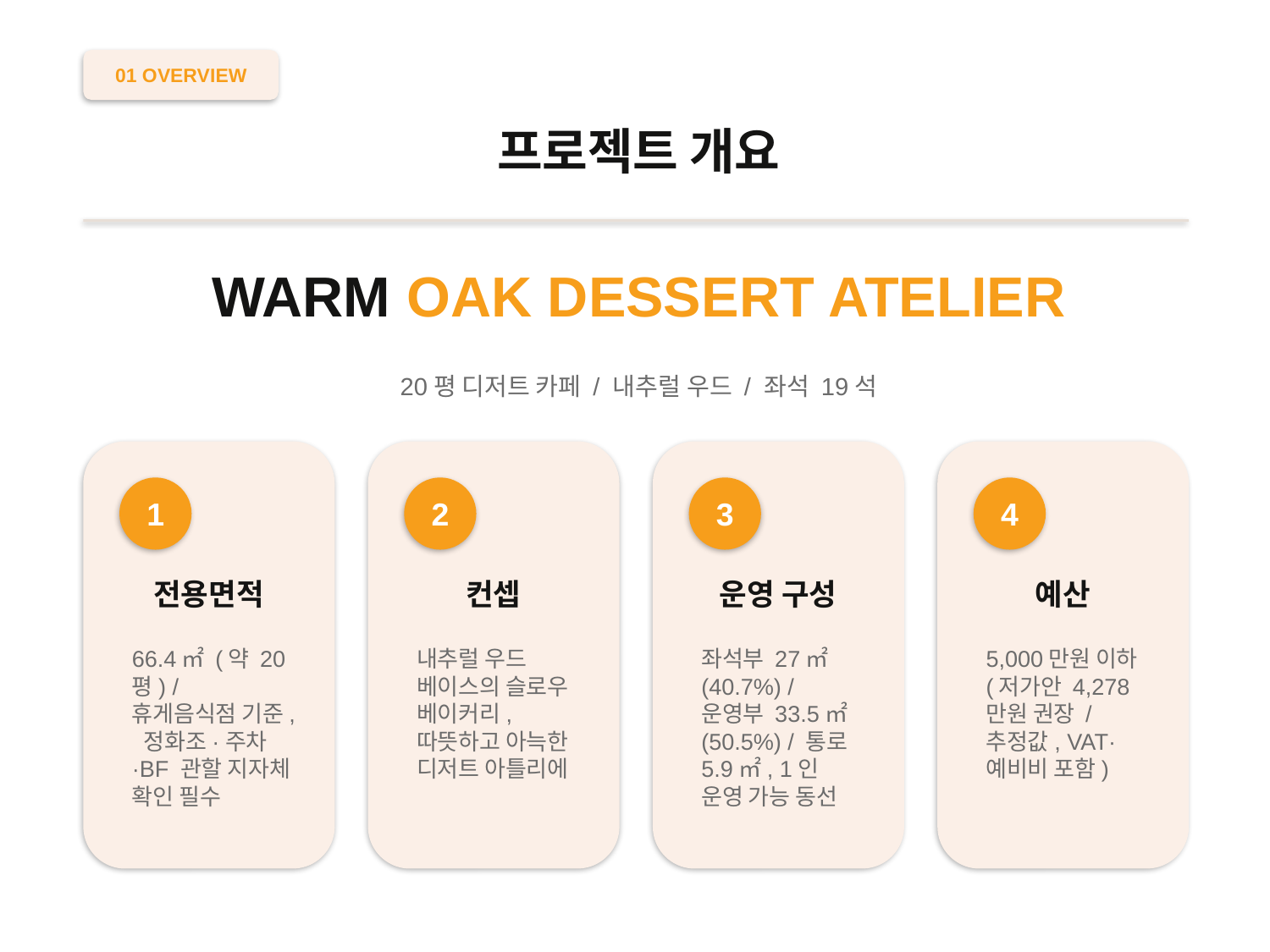

01 OVERVIEW
프로젝트 개요

WARM OAK DESSERT ATELIER
20평 디저트 카페 / 내추럴 우드 / 좌석 19석

1

2

3

4
전용면적
컨셉
운영 구성
예산
66.4㎡ (약 20평) / 휴게음식점 기준, 정화조·주차·BF 관할 지자체 확인 필수
내추럴 우드 베이스의 슬로우 베이커리, 따뜻하고 아늑한 디저트 아틀리에
좌석부 27㎡(40.7%) / 운영부 33.5㎡(50.5%) / 통로 5.9㎡, 1인 운영 가능 동선
5,000만원 이하 (저가안 4,278만원 권장 / 추정값, VAT·예비비 포함)